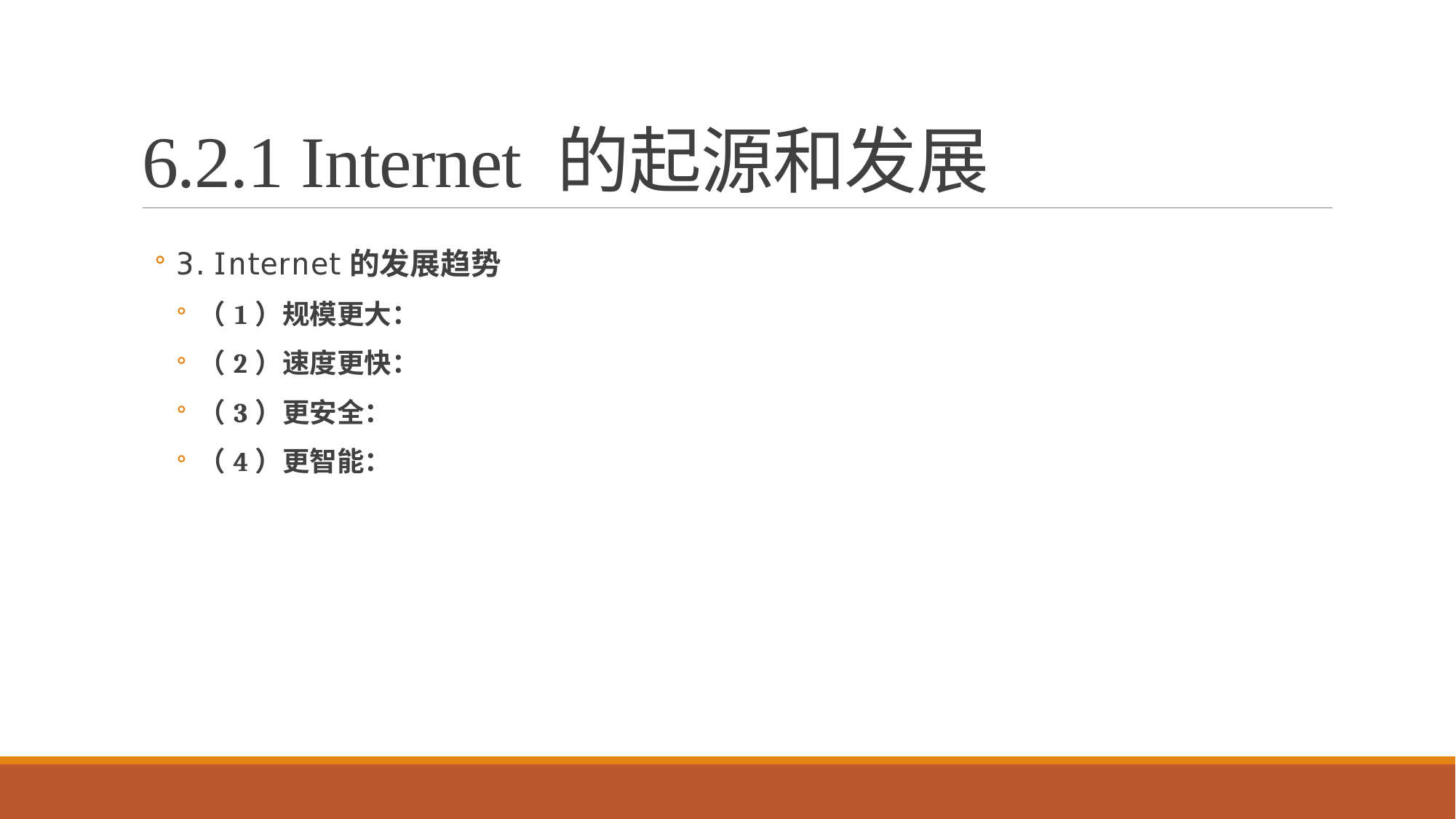

# 6.2.1 Internet 的起源和发展
3. Internet的发展趋势
（1）规模更大：
（2）速度更快：
（3）更安全：
（4）更智能：